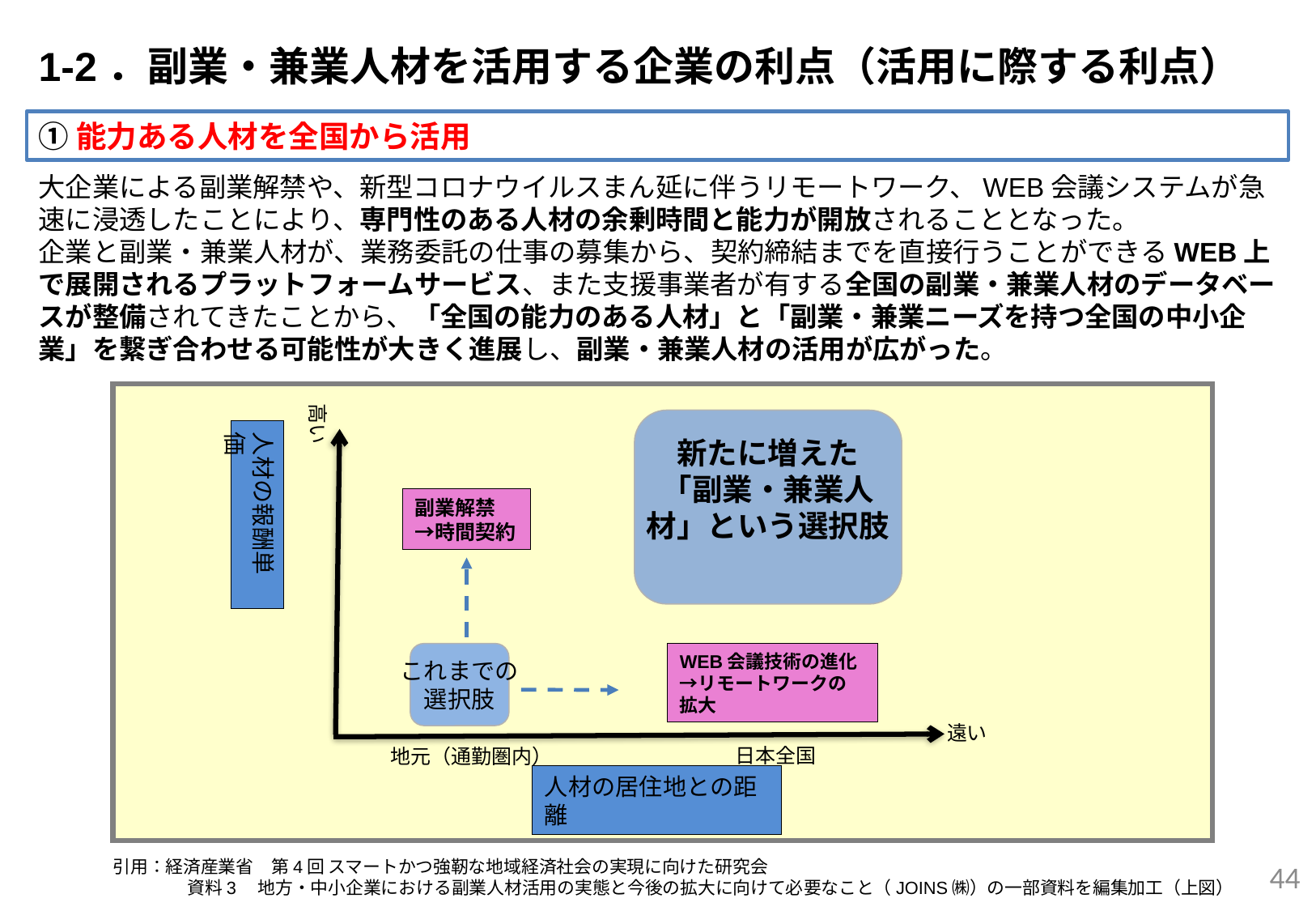

1-2．副業・兼業人材を活用する企業の利点（活用に際する利点）
①能力ある人材を全国から活用
大企業による副業解禁や、新型コロナウイルスまん延に伴うリモートワーク、WEB会議システムが急速に浸透したことにより、専門性のある人材の余剰時間と能力が開放されることとなった。
企業と副業・兼業人材が、業務委託の仕事の募集から、契約締結までを直接行うことができるWEB上で展開されるプラットフォームサービス、また支援事業者が有する全国の副業・兼業人材のデータベースが整備されてきたことから、「全国の能力のある人材」と「副業・兼業ニーズを持つ全国の中小企業」を繋ぎ合わせる可能性が大きく進展し、副業・兼業人材の活用が広がった。

高い
新たに増えた
「副業・兼業人
材」という選択肢
人材の報酬単価
副業解禁
→時間契約

これまでの
選択肢
WEB会議技術の進化
→リモートワークの拡大
遠い
地元（通勤圏内）
日本全国
人材の居住地との距離
44
引用：経済産業省　第4回 スマートかつ強靭な地域経済社会の実現に向けた研究会
　　　　 資料3　地方・中小企業における副業人材活用の実態と今後の拡大に向けて必要なこと（JOINS㈱）の一部資料を編集加工（上図）